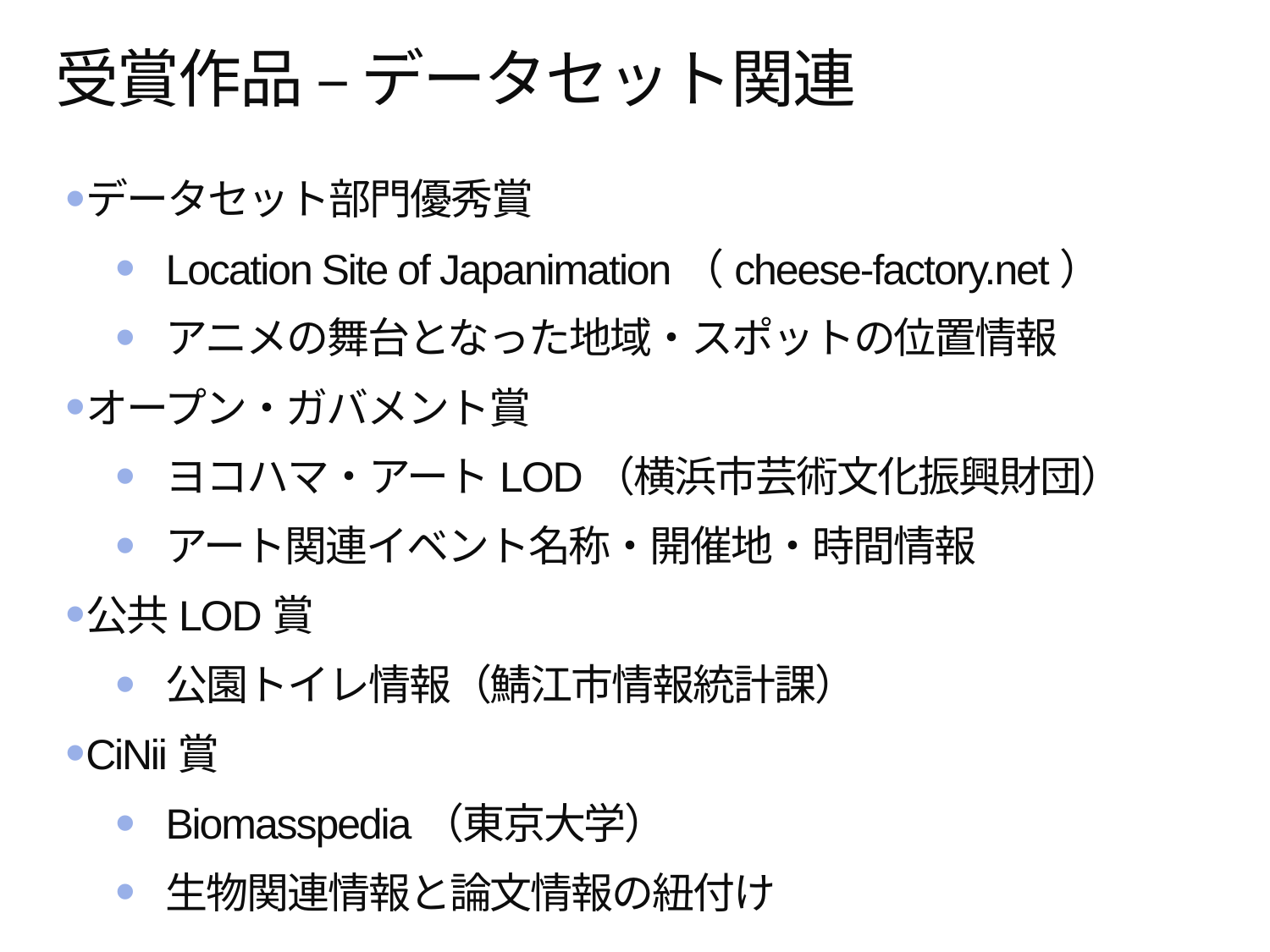

# 受賞作品 – データセット関連
データセット部門優秀賞
Location Site of Japanimation（cheese-factory.net）
アニメの舞台となった地域・スポットの位置情報
オープン・ガバメント賞
ヨコハマ・アートLOD（横浜市芸術文化振興財団）
アート関連イベント名称・開催地・時間情報
公共LOD賞
公園トイレ情報（鯖江市情報統計課）
CiNii賞
Biomasspedia（東京大学）
生物関連情報と論文情報の紐付け